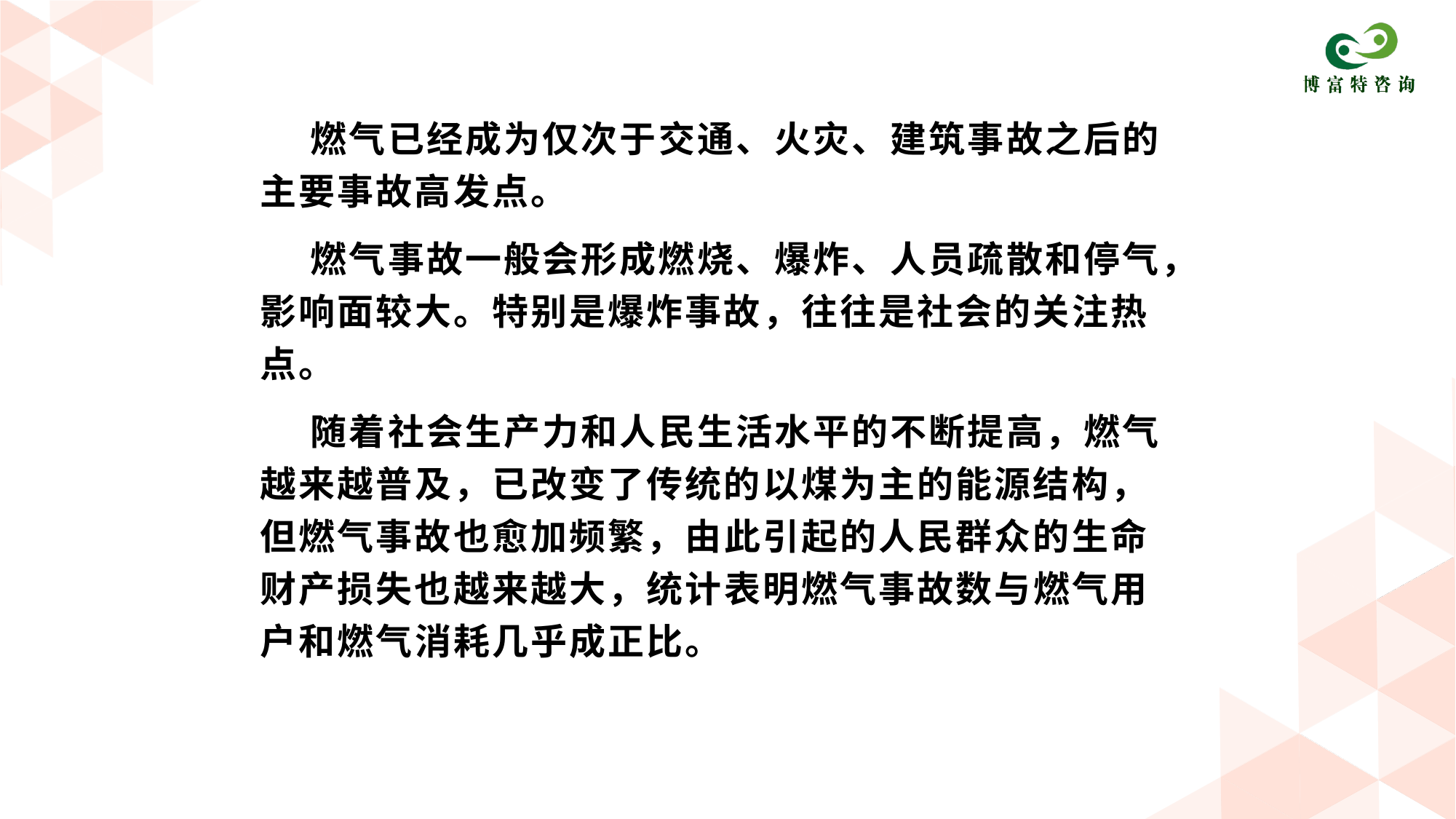

燃气已经成为仅次于交通、火灾、建筑事故之后的主要事故高发点。
    燃气事故一般会形成燃烧、爆炸、人员疏散和停气，影响面较大。特别是爆炸事故，往往是社会的关注热点。
    随着社会生产力和人民生活水平的不断提高，燃气越来越普及，已改变了传统的以煤为主的能源结构，但燃气事故也愈加频繁，由此引起的人民群众的生命财产损失也越来越大，统计表明燃气事故数与燃气用户和燃气消耗几乎成正比。